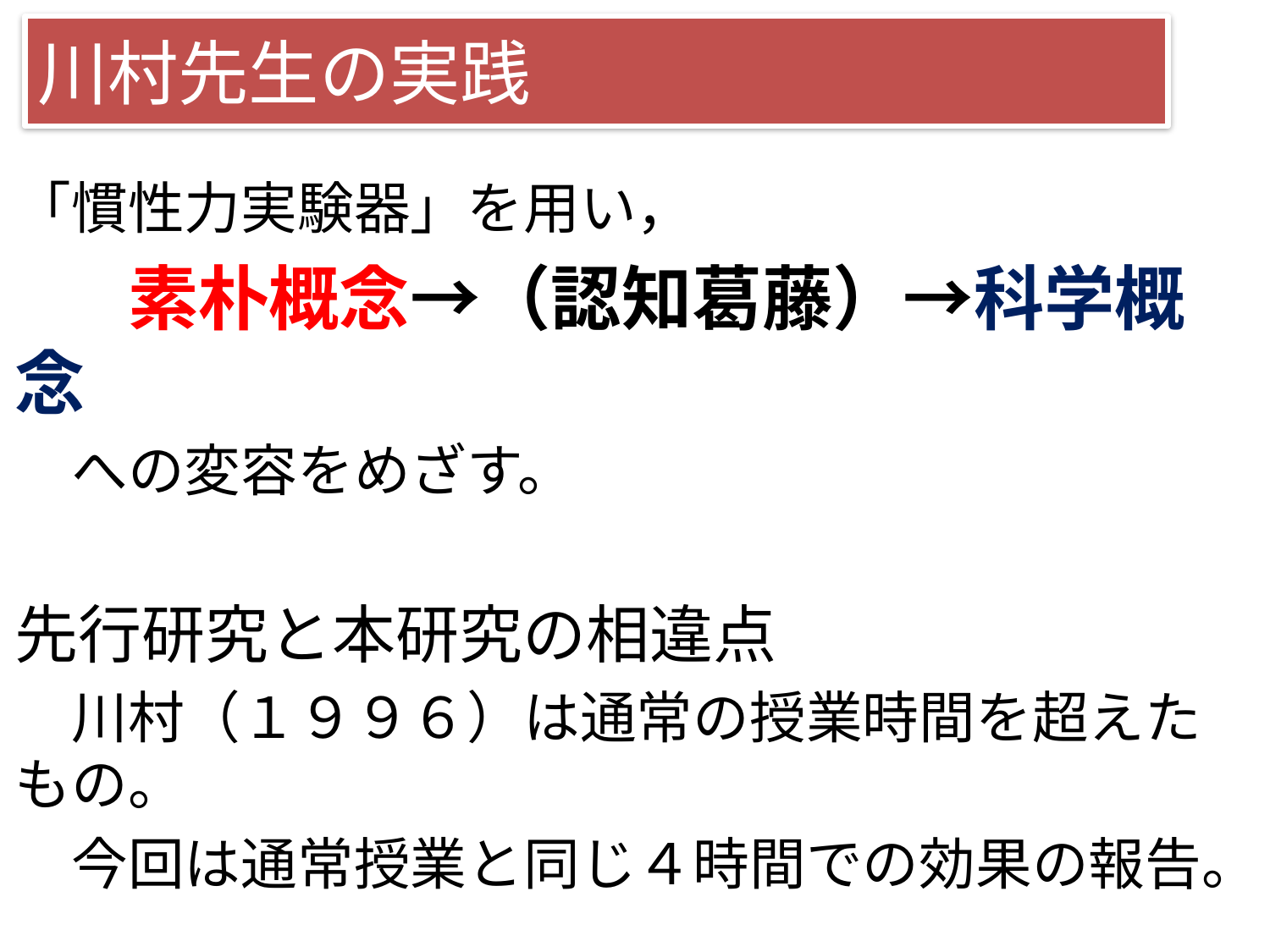

# 川村先生の実践
「慣性力実験器」を用い，
　　素朴概念→（認知葛藤）→科学概念
　への変容をめざす。

先行研究と本研究の相違点
　川村（１９９６）は通常の授業時間を超えたもの。
　今回は通常授業と同じ４時間での効果の報告。